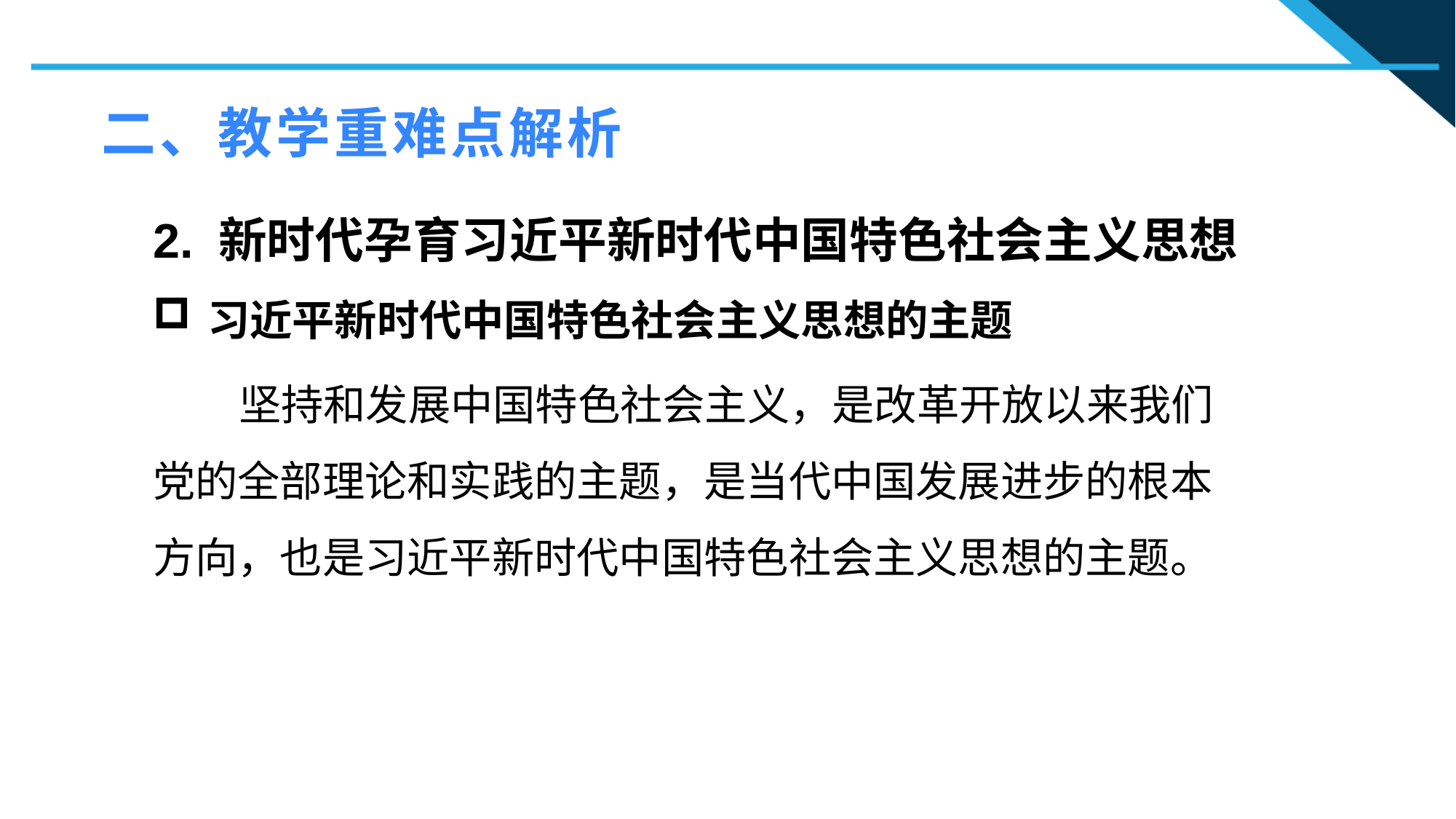

二、教学重难点解析
2. 新时代孕育习近平新时代中国特色社会主义思想
习近平新时代中国特色社会主义思想的主题
1
        坚持和发展中国特色社会主义，是改革开放以来我们党的全部理论和实践的主题，是当代中国发展进步的根本方向，也是习近平新时代中国特色社会主义思想的主题。
2
2
n